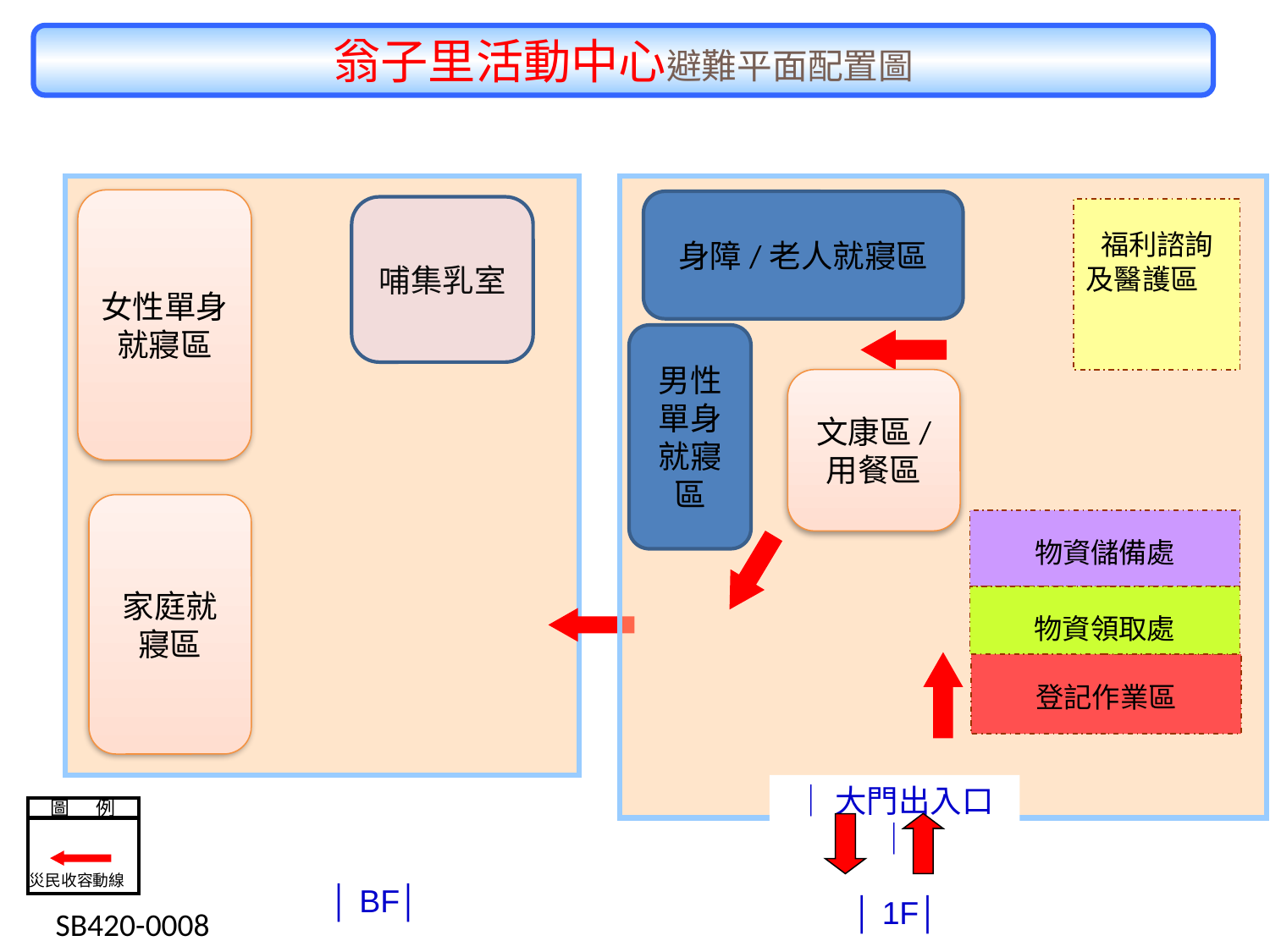

翁子里活動中心避難平面配置圖

女性單身
就寢區
身障/老人就寢區
哺集乳室
 福利諮詢及醫護區
男性單身就寢區

文康區/
用餐區
家庭就寢區
物資儲備處

物資領取處

登記作業區

│大門出入口│
圖      例

災民收容動線

│ BF│

│ 1F│
 SB420-0008